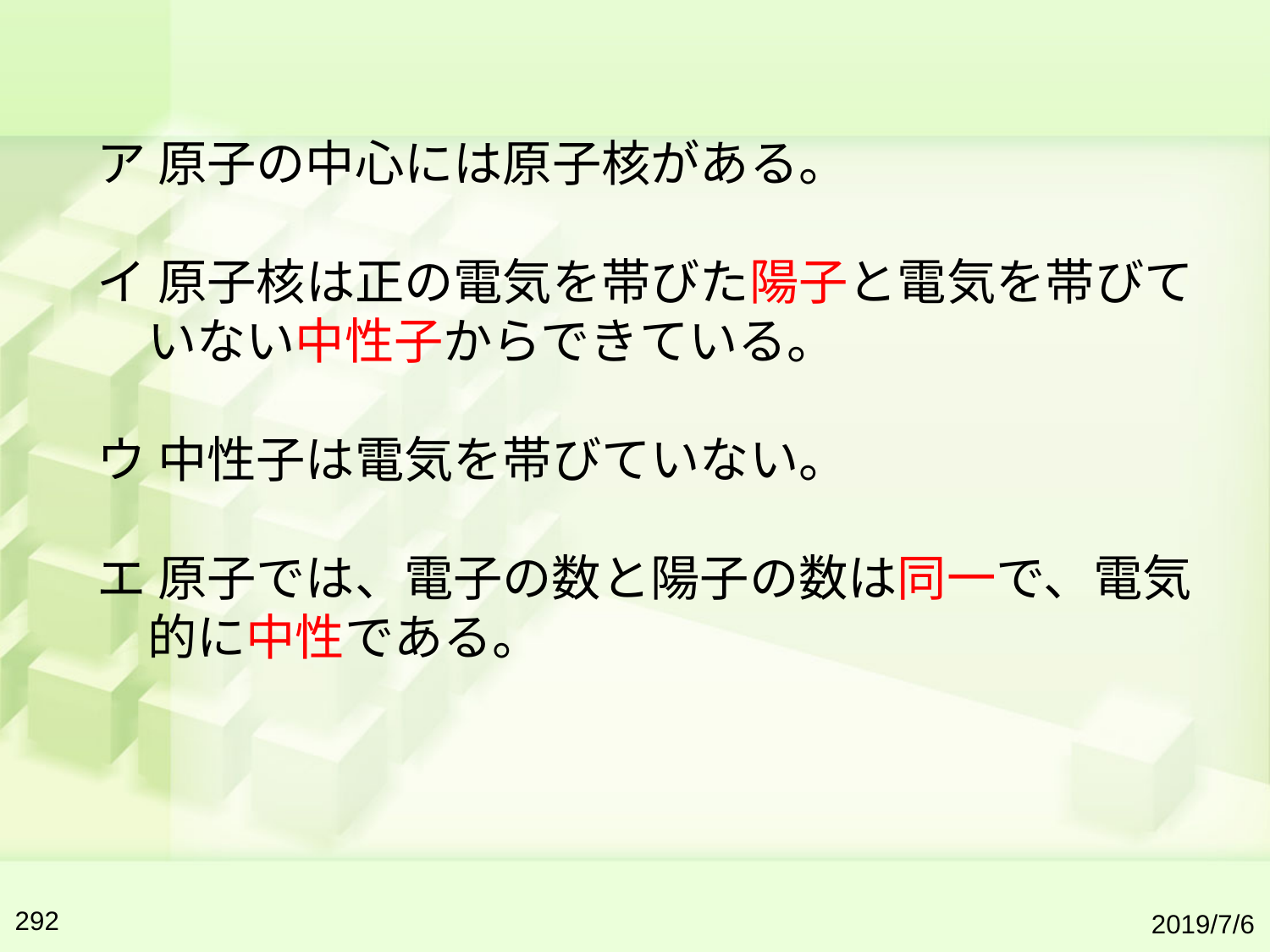

ア 原子の中心には原子核がある。

イ 原子核は正の電気を帯びた陽子と電気を帯びていない中性子からできている。

ウ 中性子は電気を帯びていない。

エ 原子では、電子の数と陽子の数は同一で、電気的に中性である。
292
2019/7/6